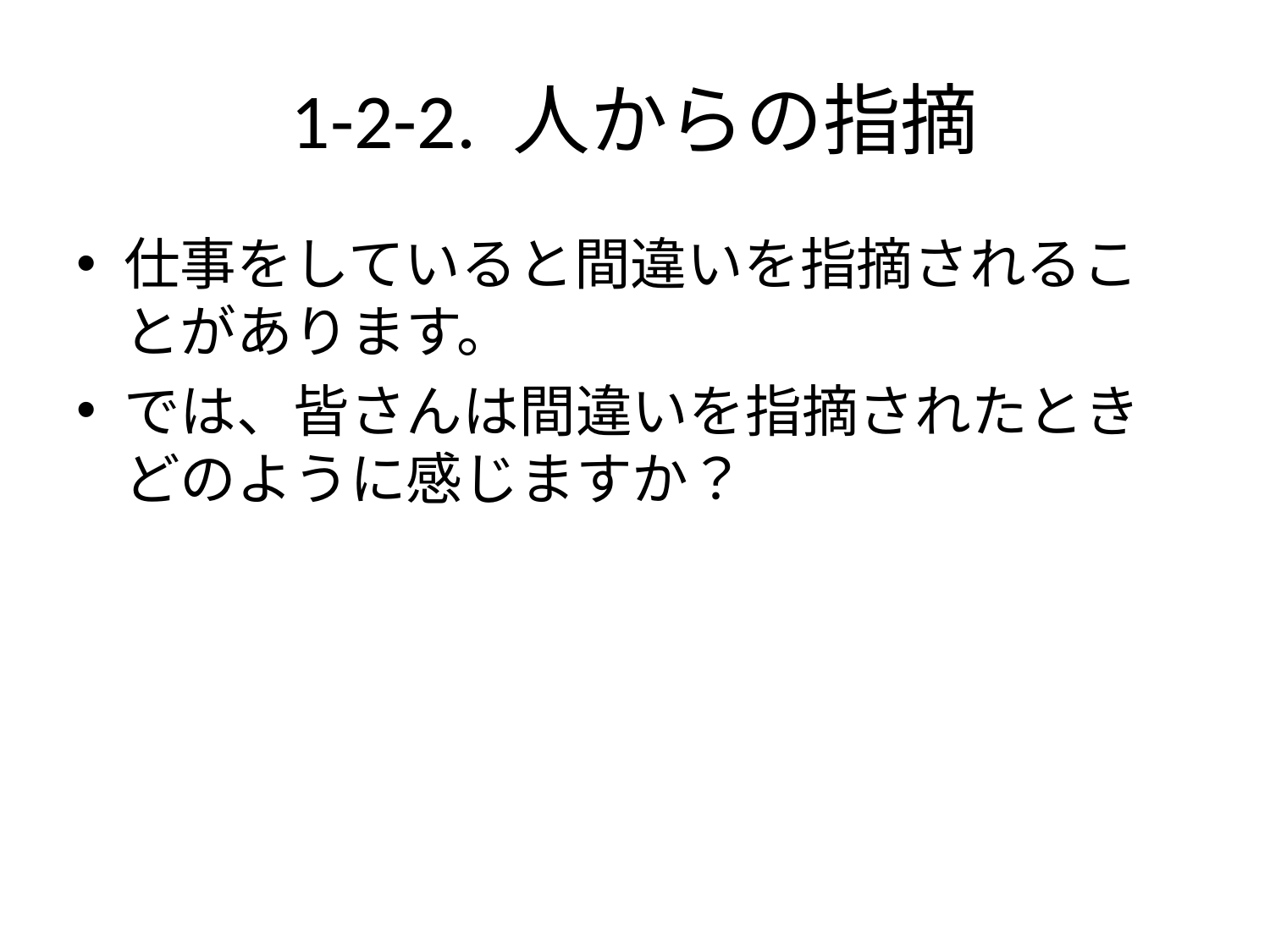

# 1-2-2. 人からの指摘
仕事をしていると間違いを指摘されることがあります。
では、皆さんは間違いを指摘されたときどのように感じますか？